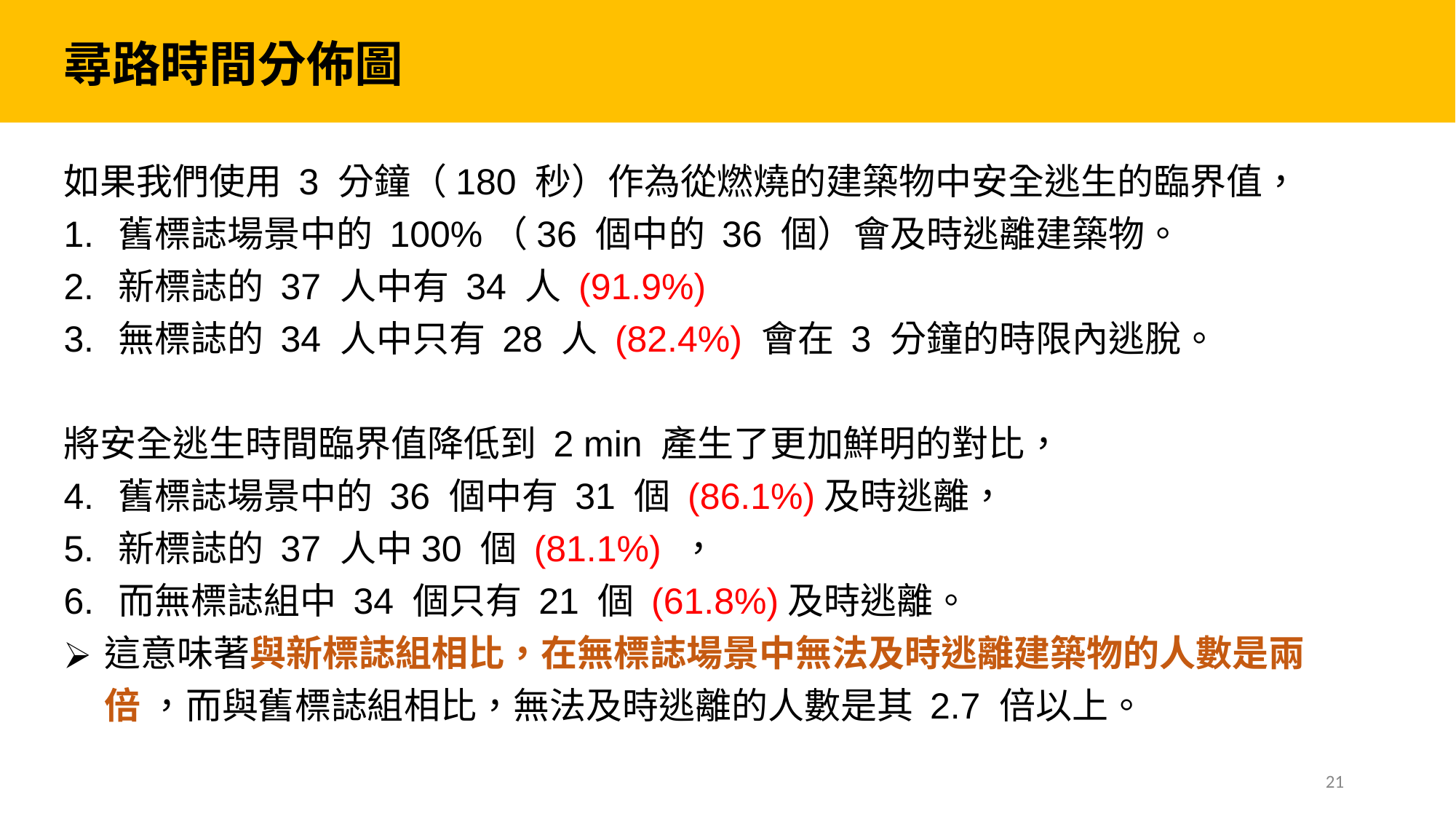

尋路時間分佈圖
如果我們使用 3 分鐘（180 秒）作為從燃燒的建築物中安全逃生的臨界值，
舊標誌場景中的 100%（36 個中的 36 個）會及時逃離建築物。
新標誌的 37 人中有 34 人 (91.9%)
無標誌的 34 人中只有 28 人 (82.4%) 會在 3 分鐘的時限內逃脫。

將安全逃生時間臨界值降低到 2 min 產生了更加鮮明的對比，
舊標誌場景中的 36 個中有 31 個 (86.1%)及時逃離，
新標誌的 37 人中30 個 (81.1%) ，
而無標誌組中 34 個只有 21 個 (61.8%)及時逃離。
這意味著與新標誌組相比，在無標誌場景中無法及時逃離建築物的人數是兩倍 ，而與舊標誌組相比，無法及時逃離的人數是其 2.7 倍以上。
21